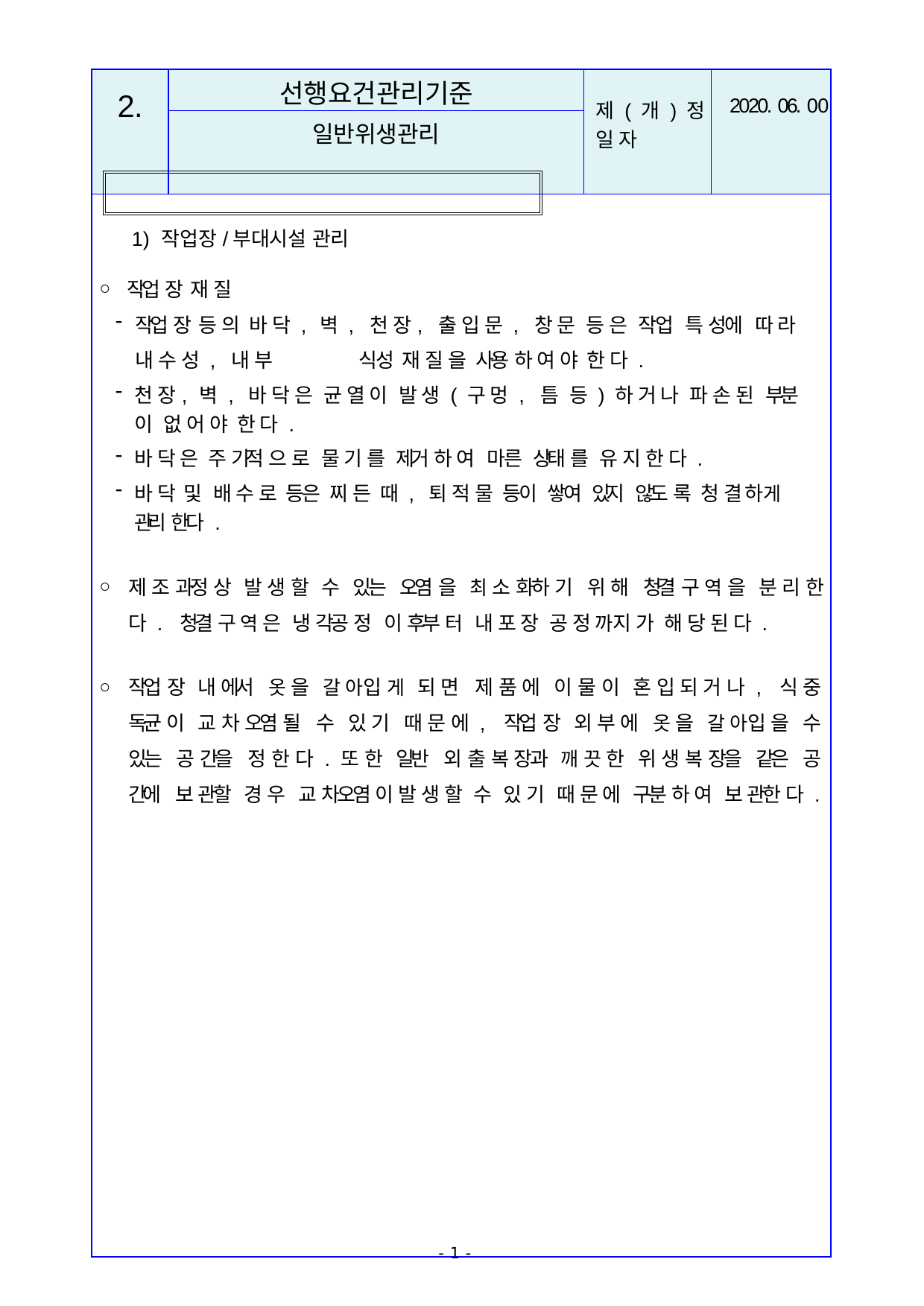

| 2. | 선행요건관리기준 | 제 ( 개 ) 정 일 자 | 2020. 06. 00 |
| --- | --- | --- | --- |
|  | 일반위생관리 |  |  |
| 1) 작업장/부대시설 관리 작업 장 재 질 작업 장 등 의 바 닥 , 벽 , 천 장, 출 입 문 , 창 문 등 은 작업 특 성에 따 라 내 수 성 , 내 부 식성 재 질 을 사용 하 여 야 한 다 . 천 장, 벽 , 바 닥 은 균 열 이 발 생 ( 구 멍 , 틈 등 ) 하 거 나 파 손 된 부분 이 없 어 야 한 다 . 바 닥 은 주 기적 으 로 물 기 를 제거 하 여 마른 상태 를 유 지 한 다 . 바 닥 및 배 수 로 등은 찌 든 때 , 퇴 적 물 등이 쌓여 있지 않도 록 청 결 하게 관리 한다 . 제 조 과정 상 발 생 할 수 있는 오염 을 최 소 화하 기 위 해 청결 구 역 을 분 리 한 다 . 청결 구 역 은 냉 각공 정 이 후부 터 내 포 장 공 정 까지 가 해 당 된 다 . 작업 장 내 에서 옷 을 갈 아입 게 되 면 제 품 에 이 물 이 혼 입 되 거 나 , 식 중 독균 이 교 차 오염 될 수 있 기 때 문 에 , 작업 장 외 부 에 옷 을 갈 아입 을 수 있는 공 간을 정 한 다 . 또 한 일반 외 출 복 장과 깨 끗 한 위 생 복 장을 같은 공 간에 보 관할 경 우 교 차오염 이 발 생 할 수 있 기 때 문 에 구분 하 여 보 관한 다 . |  |  |  |

- 1 -